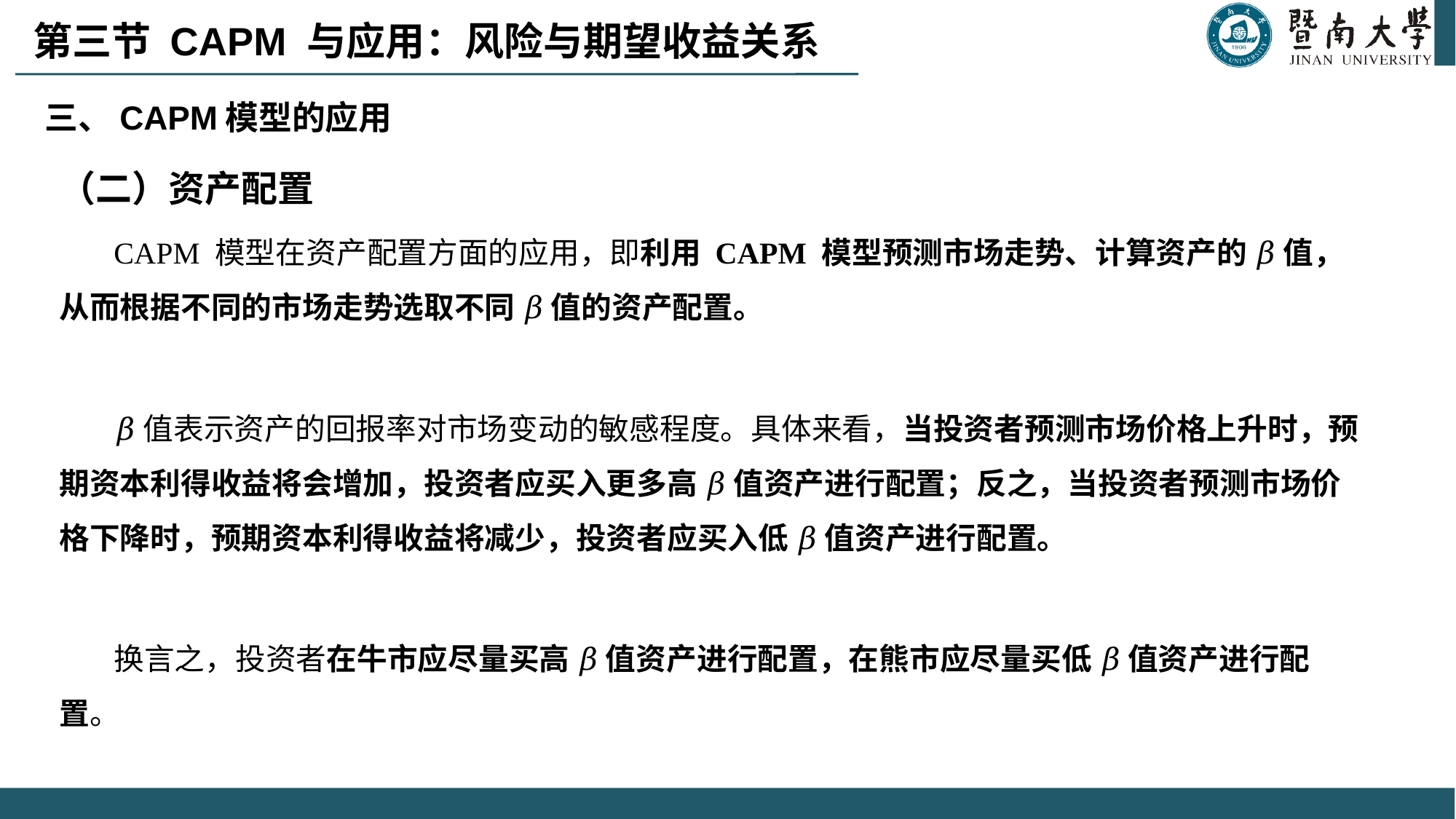

第三节 CAPM 与应用：风险与期望收益关系

# 三、CAPM模型的应用
（二）资产配置
CAPM 模型在资产配置方面的应用，即利用 CAPM 模型预测市场走势、计算资产的 𝛽 值，从而根据不同的市场走势选取不同 𝛽 值的资产配置。

𝛽值表示资产的回报率对市场变动的敏感程度。具体来看，当投资者预测市场价格上升时，预期资本利得收益将会增加，投资者应买入更多高 𝛽 值资产进行配置；反之，当投资者预测市场价格下降时，预期资本利得收益将减少，投资者应买入低 𝛽 值资产进行配置。

换言之，投资者在牛市应尽量买高 𝛽 值资产进行配置，在熊市应尽量买低 𝛽 值资产进行配置。